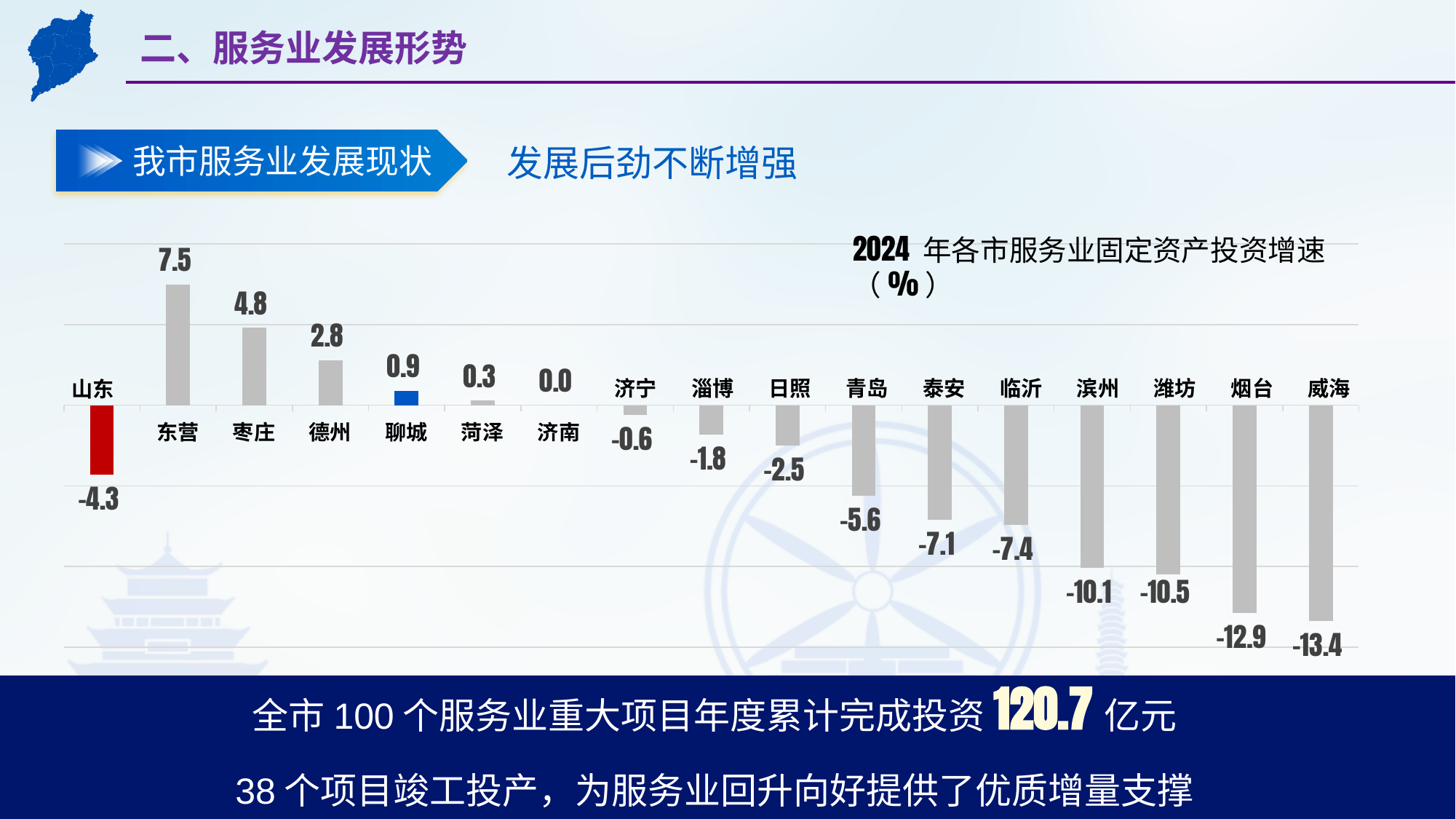

二、服务业发展形势

我市服务业发展现状

发展后劲不断增强
2024 年各市服务业固定资产投资增速（%）

### Chart

| Category | 系列 1 |
|---|---|
|  | -4.3 |
| 东营 | 7.5 |
| 枣庄 | 4.8 |
| 德州 | 2.8 |
| 聊城 | 0.9 |
| 菏泽 | 0.3 |
| 济南 | 0.0 |
济宁
淄博
日照
青岛
泰安
临沂
滨州
潍坊
烟台
威海
山东

全市100个服务业重大项目年度累计完成投资120.7亿元
38个项目竣工投产，为服务业回升向好提供了优质增量支撑